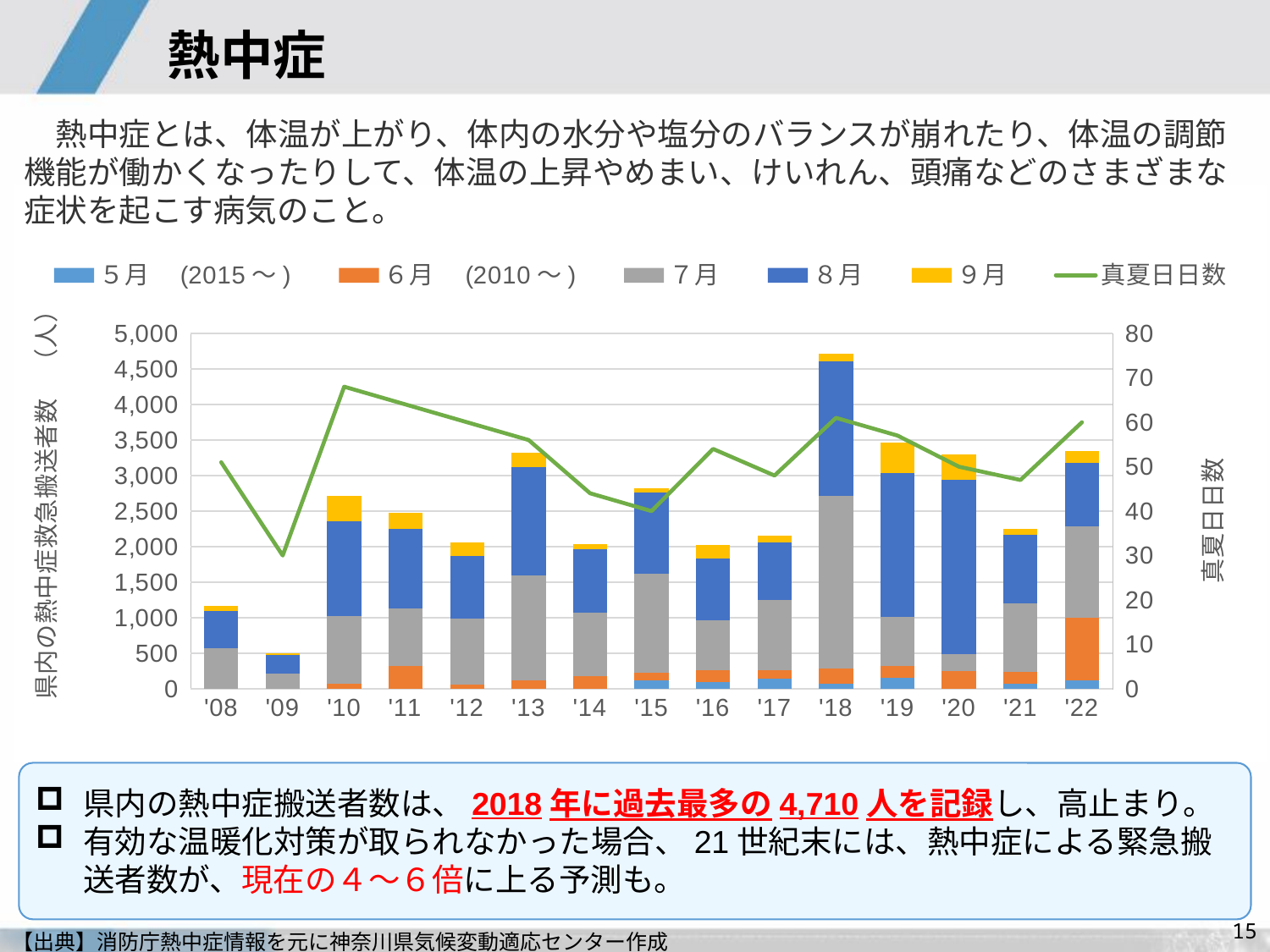

# 熱中症
　熱中症とは、体温が上がり、体内の水分や塩分のバランスが崩れたり、体温の調節機能が働かくなったりして、体温の上昇やめまい、けいれん、頭痛などのさまざまな症状を起こす病気のこと。

### Chart

| Category | ５月　(2015～) | ６月　(2010～) | ７月 | ８月 | ９月 | 真夏日日数 |
|---|---|---|---|---|---|---|
| '08 | None | None | 566.0 | 527.0 | 70.0 | 51.0 |
| '09 | None | None | 212.0 | 261.0 | 23.0 | 30.0 |
| '10 | None | 66.0 | 954.0 | 1339.0 | 349.0 | 68.0 |
| '11 | None | 320.0 | 815.0 | 1118.0 | 225.0 | 64.0 |
| '12 | None | 54.0 | 939.0 | 879.0 | 186.0 | 60.0 |
| '13 | None | 125.0 | 1473.0 | 1522.0 | 205.0 | 56.0 |
| '14 | None | 179.0 | 889.0 | 897.0 | 73.0 | 44.0 |
| '15 | 116.0 | 109.0 | 1399.0 | 1132.0 | 68.0 | 40.0 |
| '16 | 101.0 | 160.0 | 709.0 | 857.0 | 195.0 | 54.0 |
| '17 | 138.0 | 119.0 | 987.0 | 810.0 | 103.0 | 48.0 |
| '18 | 72.0 | 219.0 | 2419.0 | 1891.0 | 109.0 | 61.0 |
| '19 | 153.0 | 170.0 | 687.0 | 2025.0 | 428.0 | 57.0 |
| '20 | None | 253.0 | 241.0 | 2449.0 | 350.0 | 50.0 |
| '21 | 67.0 | 170.0 | 967.0 | 960.0 | 80.0 | 47.0 |
| '22 | 121.0 | 881.0 | 1283.0 | 897.0 | 158.0 | 60.0 |
県内の熱中症搬送者数は、2018年に過去最多の4,710人を記録し、高止まり。
有効な温暖化対策が取られなかった場合、21世紀末には、熱中症による緊急搬送者数が、現在の４～６倍に上る予測も。
15
【出典】消防庁熱中症情報を元に神奈川県気候変動適応センター作成